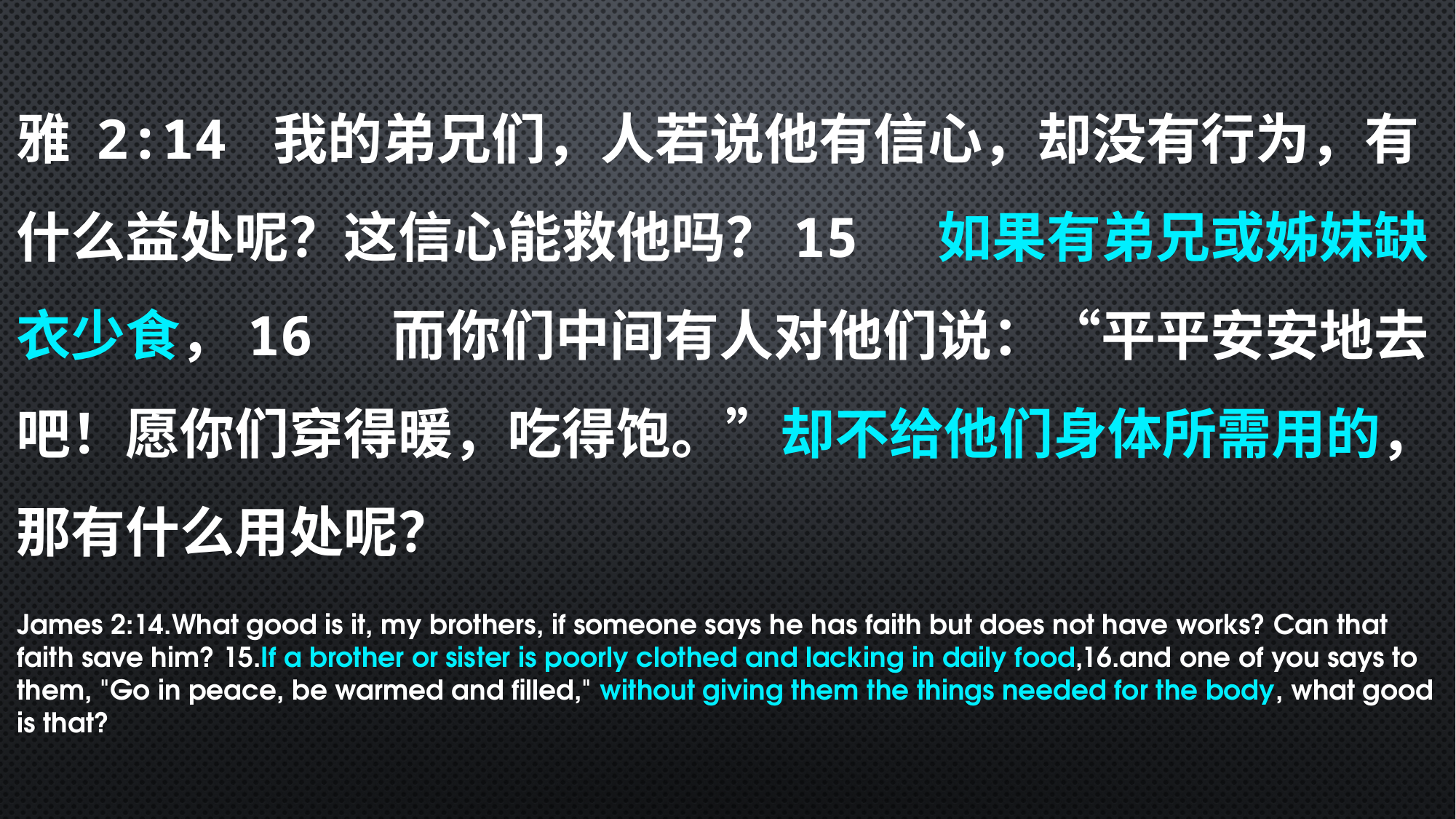

雅 2:14 我的弟兄们，人若说他有信心，却没有行为，有什么益处呢？这信心能救他吗？15  如果有弟兄或姊妹缺衣少食，16  而你们中间有人对他们说：“平平安安地去吧！愿你们穿得暖，吃得饱。”却不给他们身体所需用的，那有什么用处呢？
James 2:14.What good is it, my brothers, if someone says he has faith but does not have works? Can that faith save him? 15.If a brother or sister is poorly clothed and lacking in daily food,16.and one of you says to them, "Go in peace, be warmed and filled," without giving them the things needed for the body, what good is that?